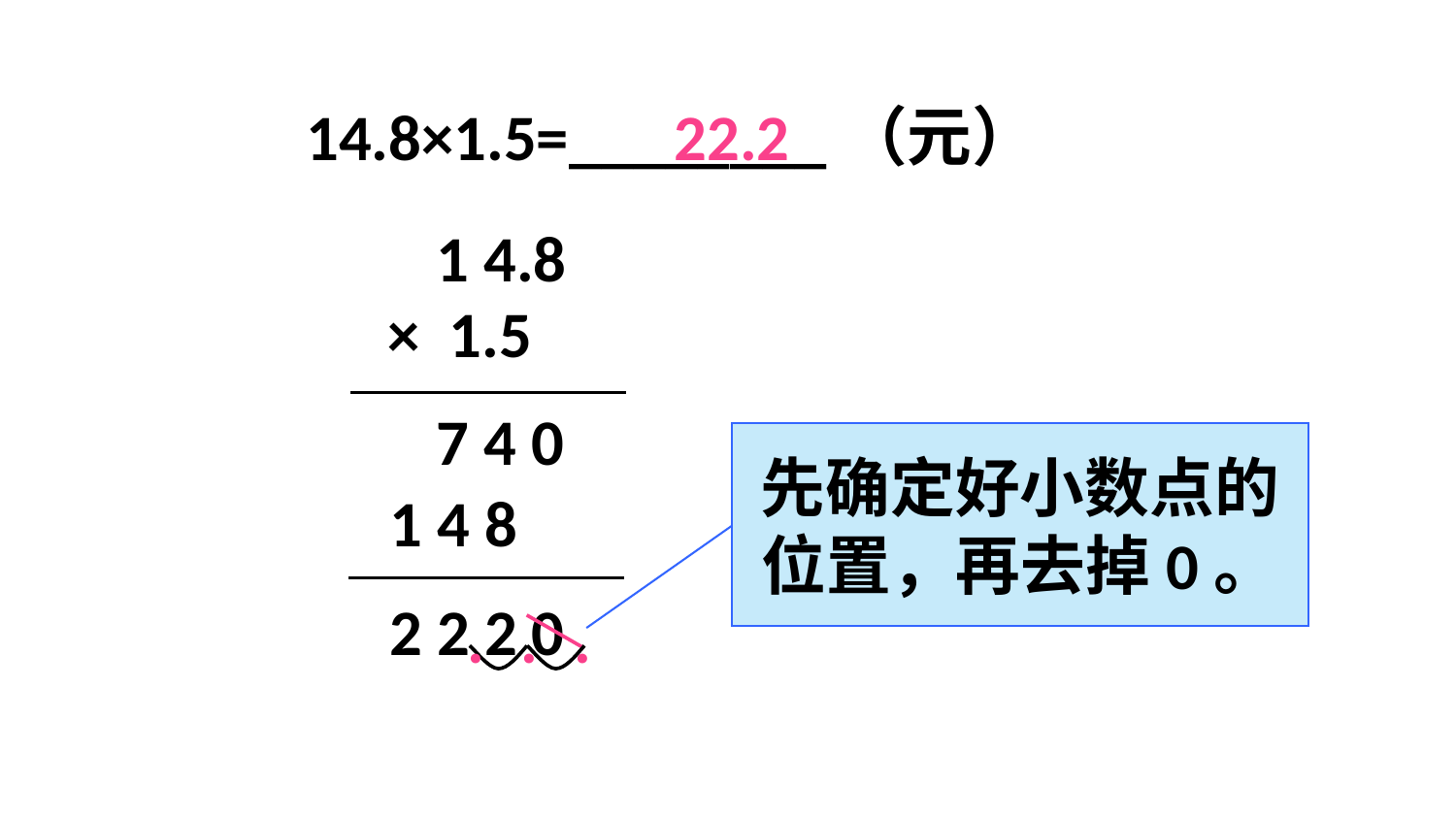

14.8×1.5=________（元）
22.2
1 4.8
×  1.5
7 4 0
先确定好小数点的位置，再去掉0。
1 4 8
.
.
.
2 2 2 0